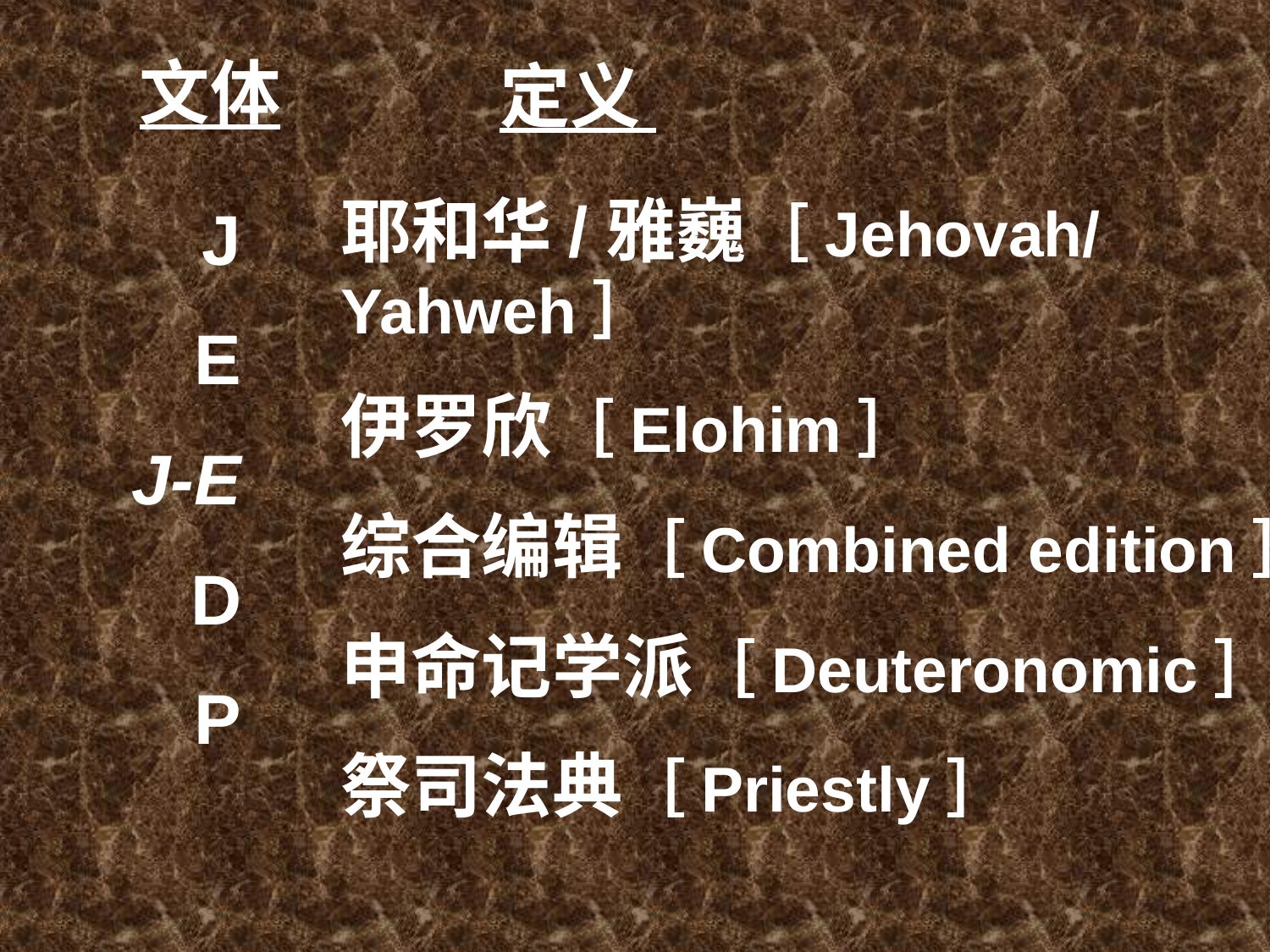

文体
定义
耶和华/雅巍［Jehovah/Yahweh］
伊罗欣［Elohim］
综合编辑［Combined edition］
申命记学派［Deuteronomic］
祭司法典［Priestly］

J
E
J-E
D
P